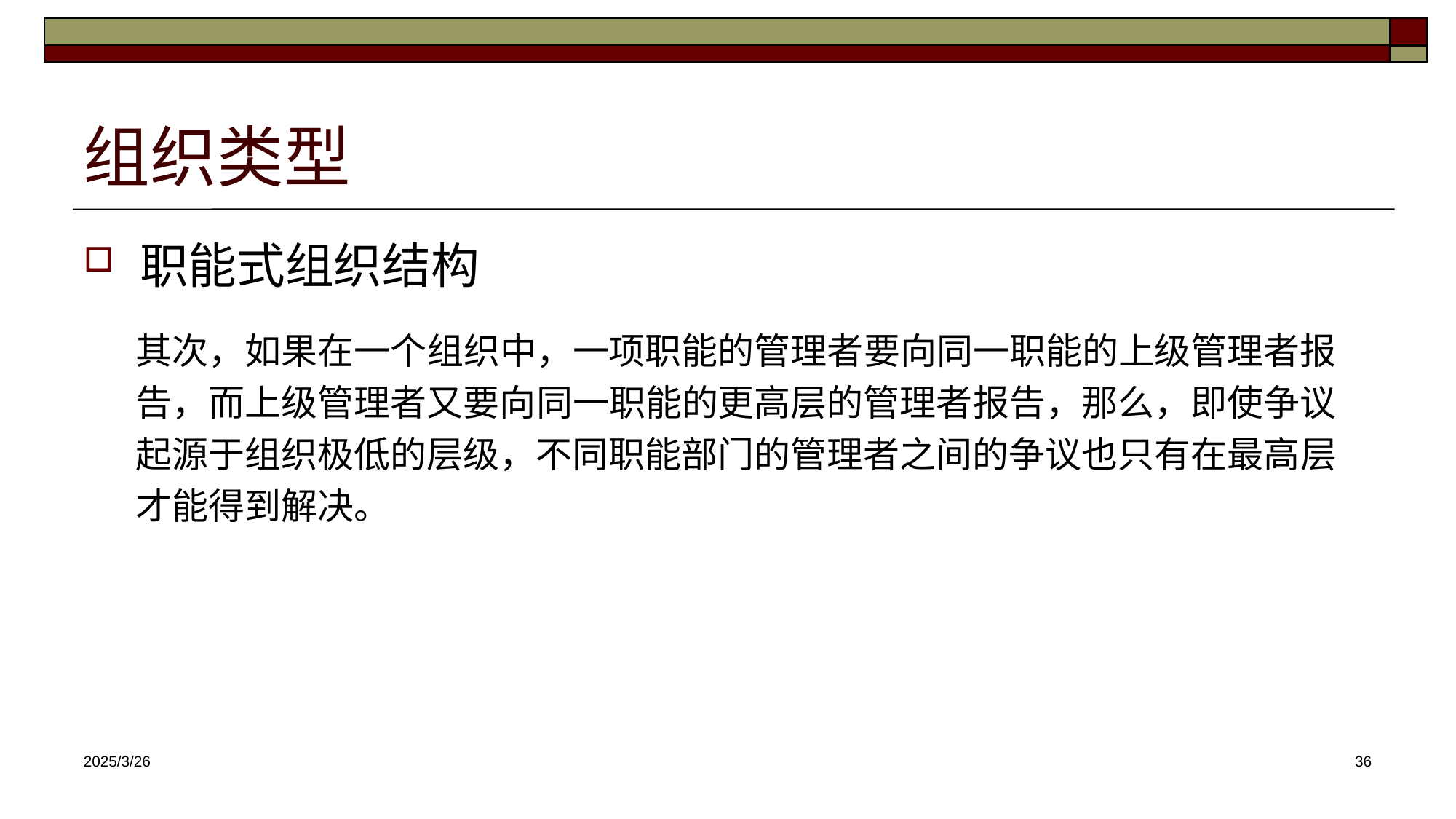

# 组织类型
职能式组织结构
其次，如果在一个组织中，一项职能的管理者要向同一职能的上级管理者报告，而上级管理者又要向同一职能的更高层的管理者报告，那么，即使争议起源于组织极低的层级，不同职能部门的管理者之间的争议也只有在最高层才能得到解决。
2025/3/26
36